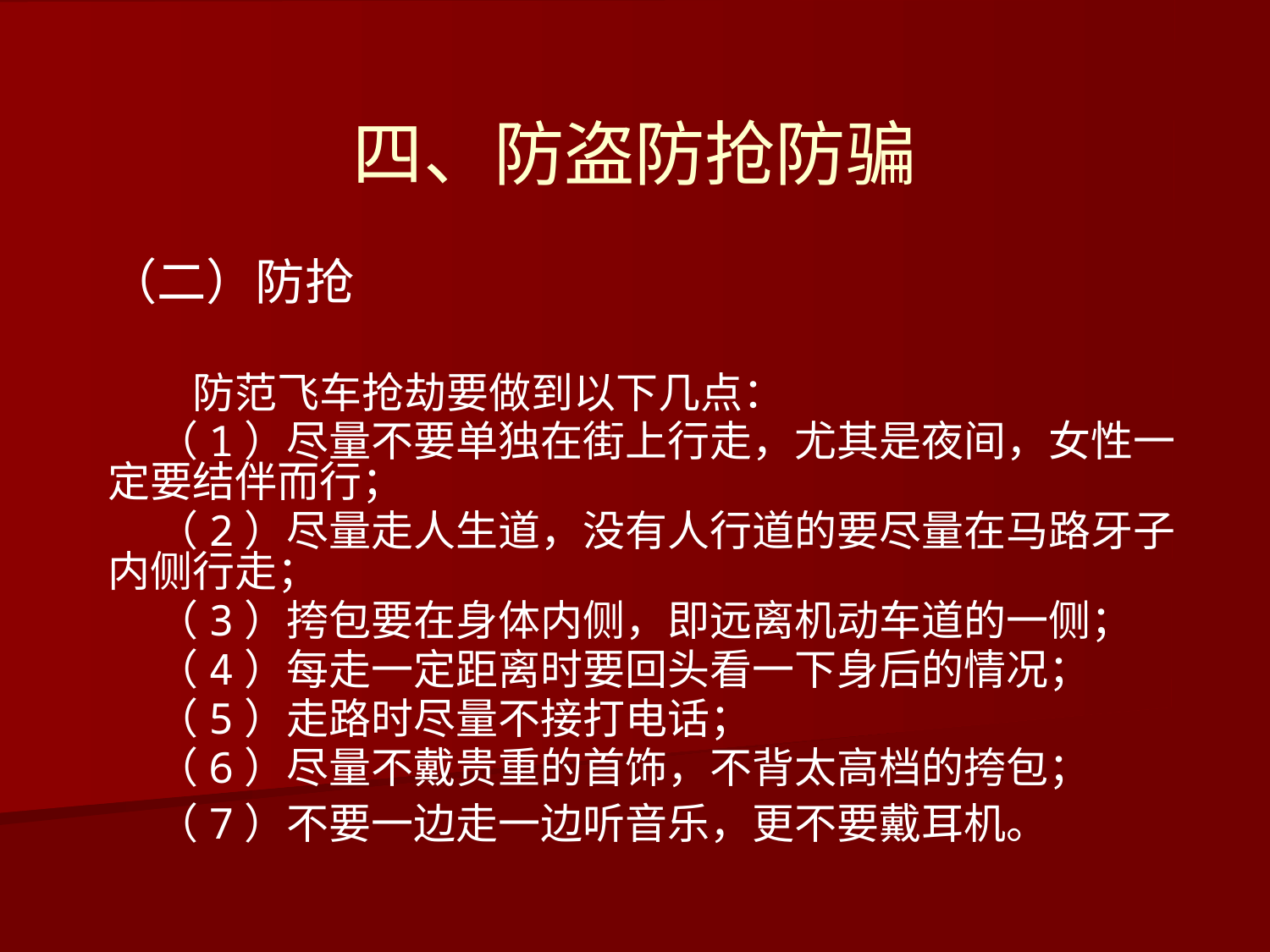

# 四、防盗防抢防骗
（二）防抢

　　防范飞车抢劫要做到以下几点：
    （1）尽量不要单独在街上行走，尤其是夜间，女性一定要结伴而行；
    （2）尽量走人生道，没有人行道的要尽量在马路牙子内侧行走；
    （3）挎包要在身体内侧，即远离机动车道的一侧；
    （4）每走一定距离时要回头看一下身后的情况；
    （5）走路时尽量不接打电话；
    （6）尽量不戴贵重的首饰，不背太高档的挎包；
    （7）不要一边走一边听音乐，更不要戴耳机。
62